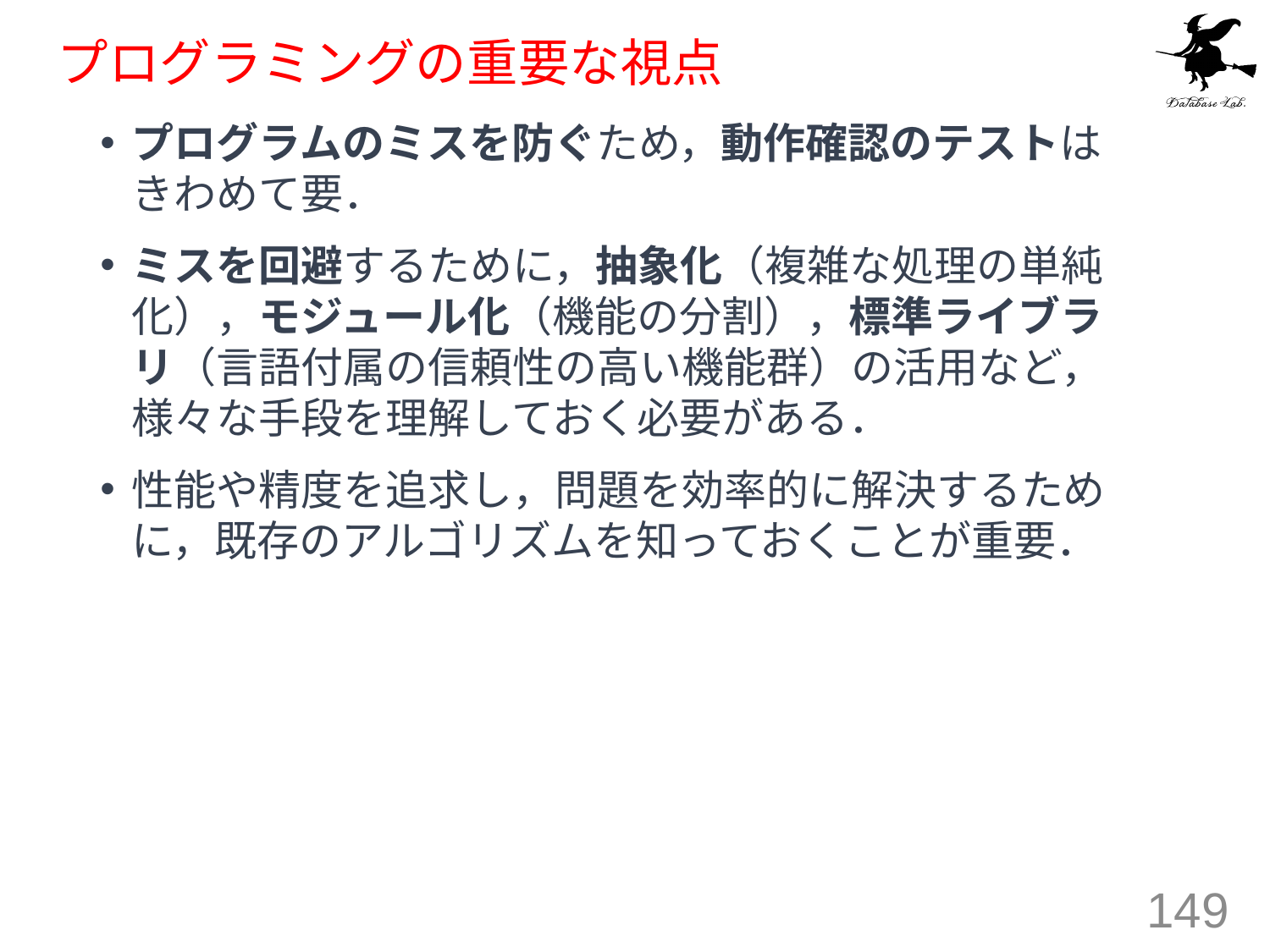

# プログラミングの重要な視点
プログラムのミスを防ぐため，動作確認のテストはきわめて要．
ミスを回避するために，抽象化（複雑な処理の単純化），モジュール化（機能の分割），標準ライブラリ（言語付属の信頼性の高い機能群）の活用など，様々な手段を理解しておく必要がある．
性能や精度を追求し，問題を効率的に解決するために，既存のアルゴリズムを知っておくことが重要．

149